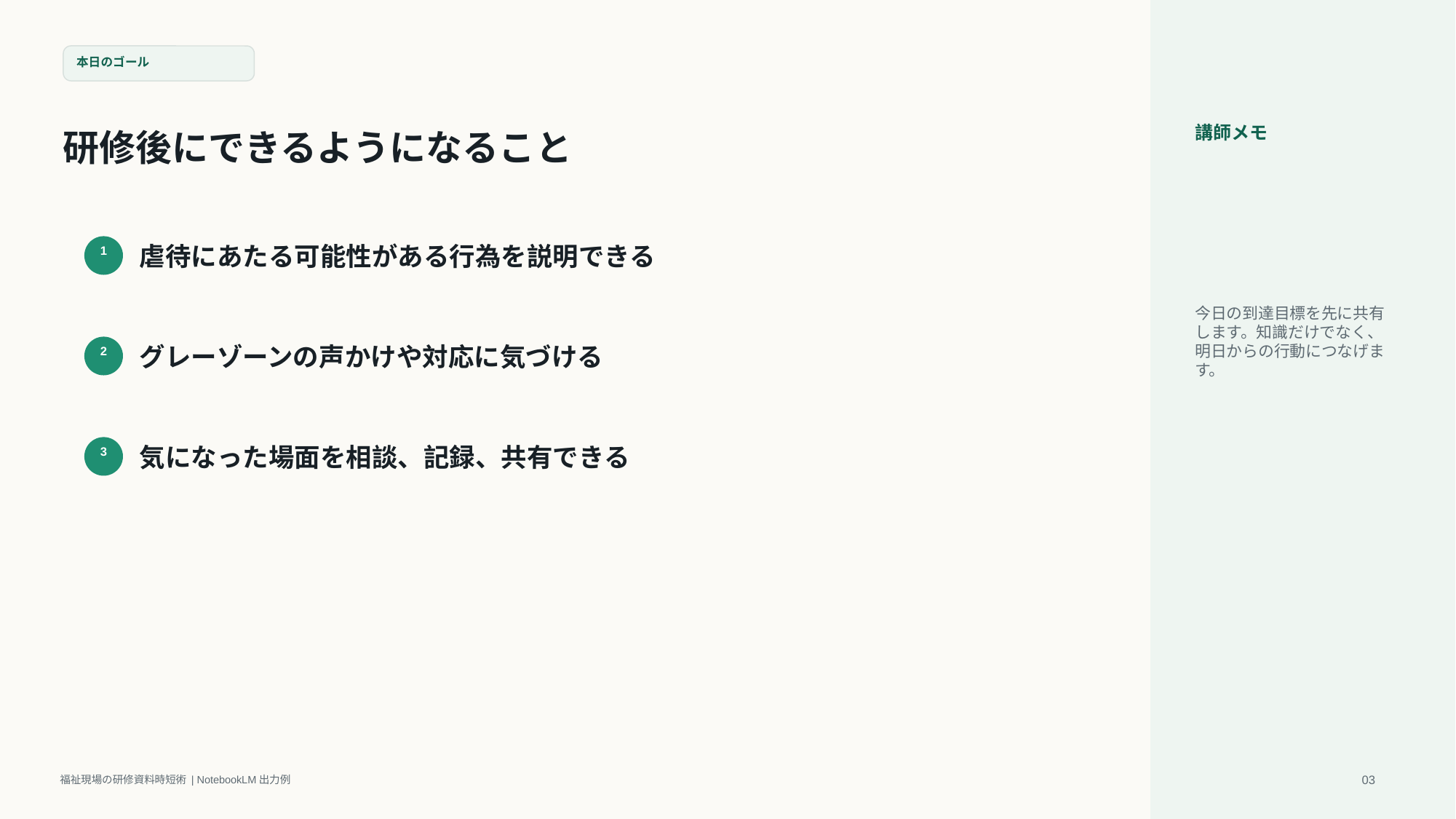

本日のゴール
研修後にできるようになること
講師メモ
今日の到達目標を先に共有します。知識だけでなく、明日からの行動につなげます。
虐待にあたる可能性がある行為を説明できる

1
グレーゾーンの声かけや対応に気づける

2
気になった場面を相談、記録、共有できる

3
03
福祉現場の研修資料時短術 | NotebookLM出力例